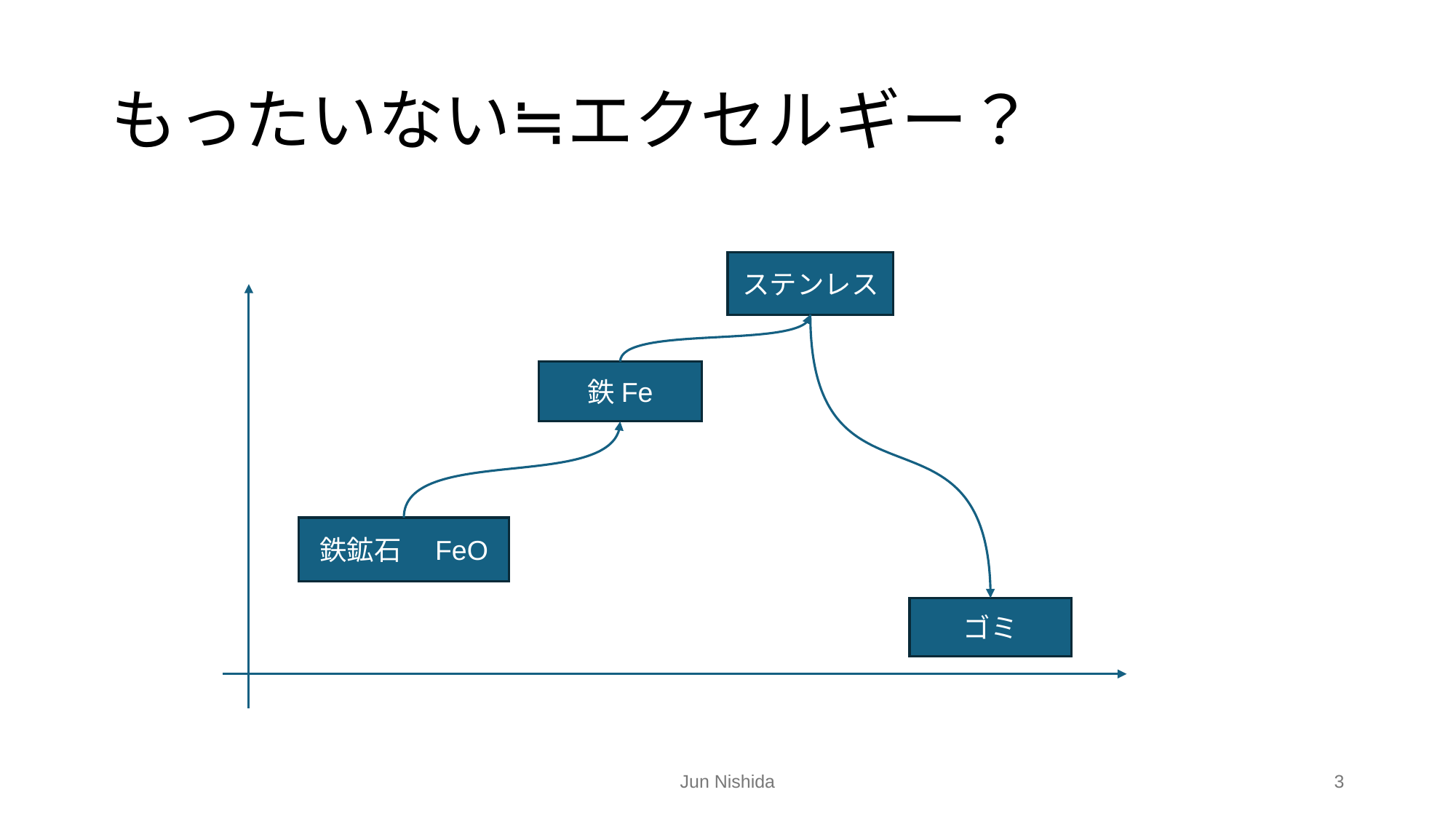

# もったいない≒エクセルギー？
ステンレス
鉄Fe
鉄鉱石　FeO
ゴミ
Jun Nishida
3